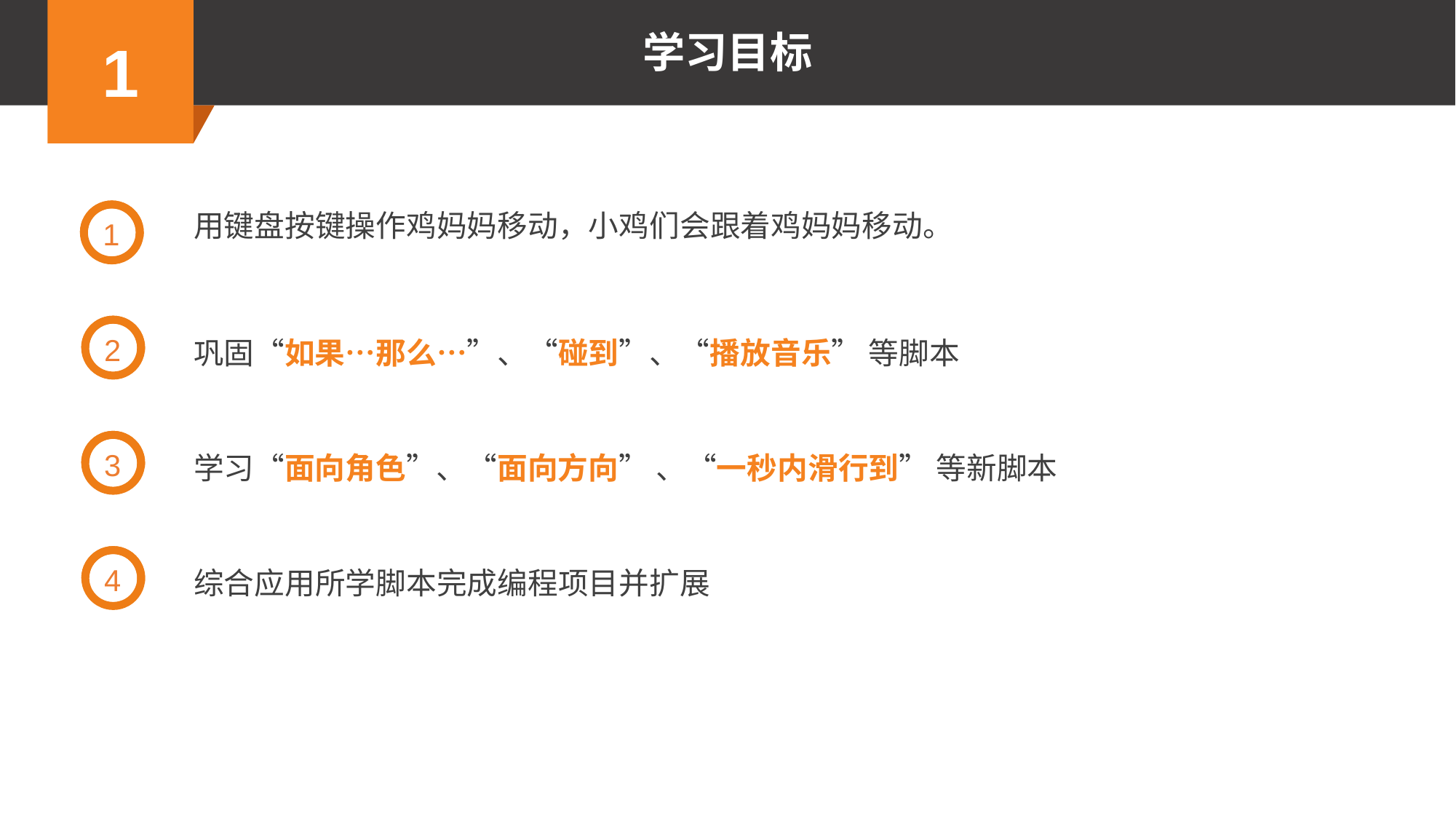

1
用键盘按键操作鸡妈妈移动，小鸡们会跟着鸡妈妈移动。

2
巩固“如果…那么…”、“碰到”、“播放音乐” 等脚本

3
学习“面向角色”、“面向方向” 、“一秒内滑行到” 等新脚本

4
综合应用所学脚本完成编程项目并扩展